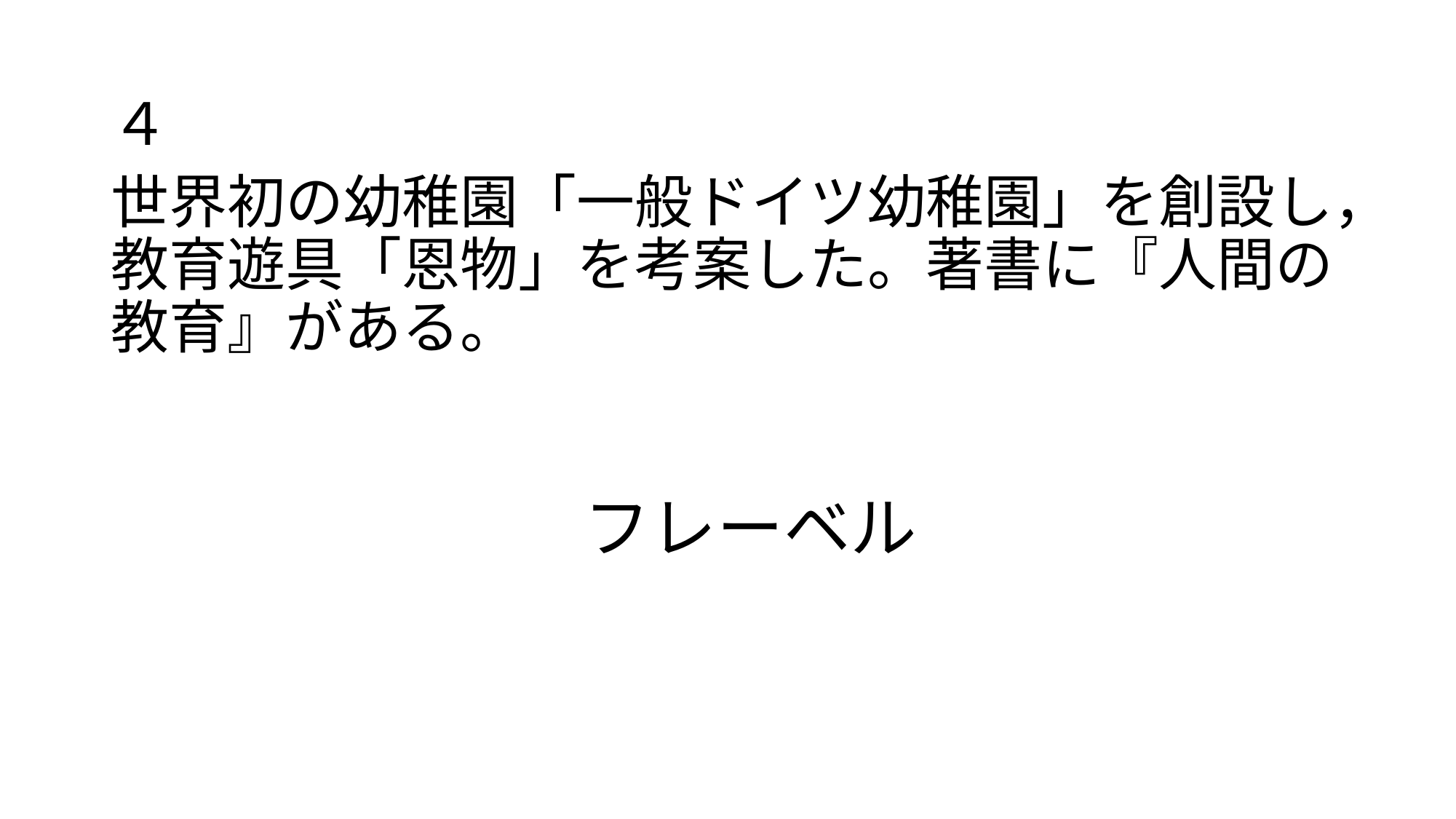

４
世界初の幼稚園「一般ドイツ幼稚園」を創設し，教育遊具「恩物」を考案した。著書に『人間の教育』がある。
# フレーベル